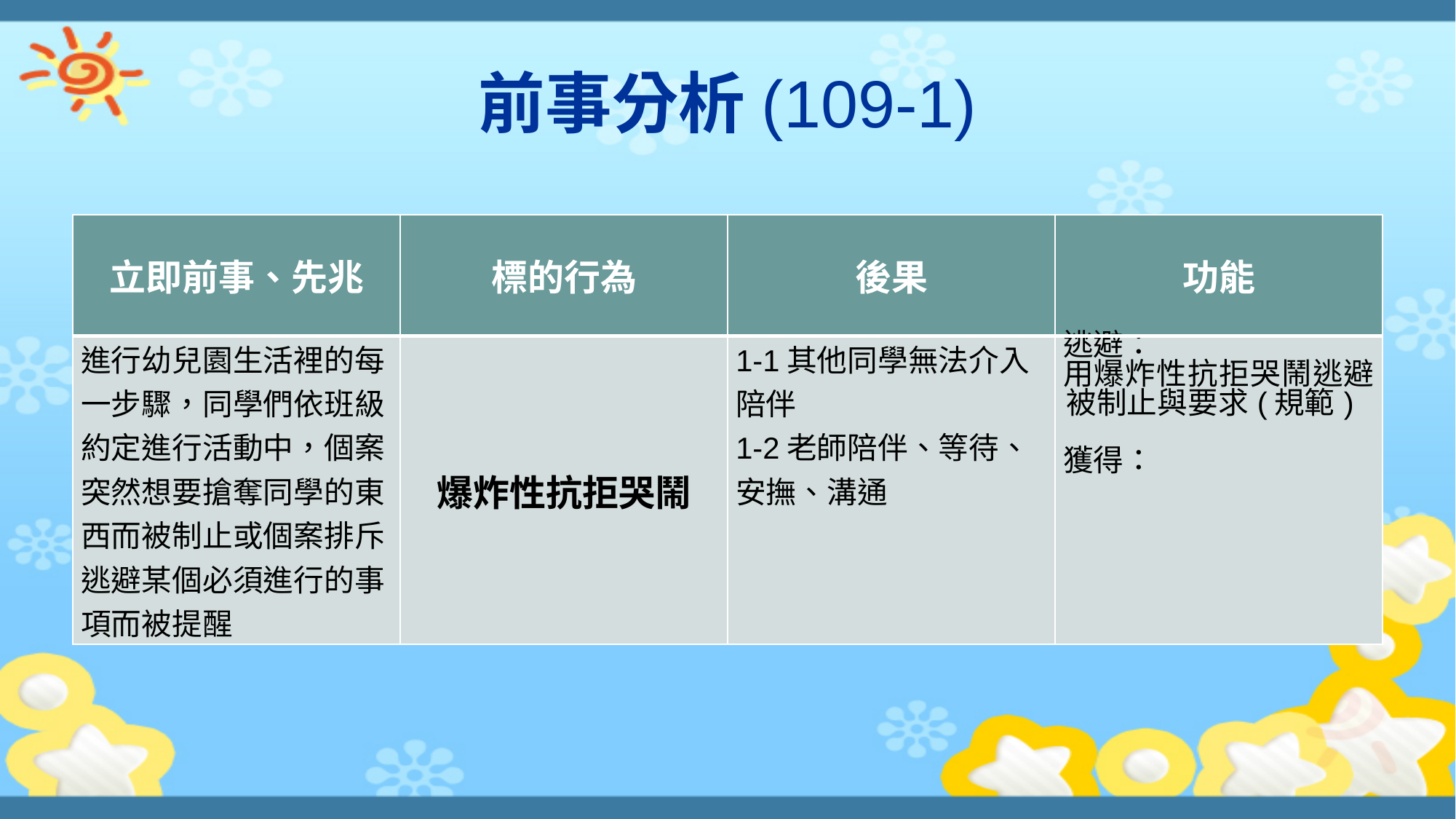

# 前事分析(109-1)
| 立即前事、先兆 | 標的行為 | 後果 | 功能 |
| --- | --- | --- | --- |
| 進行幼兒園生活裡的每一步驟，同學們依班級約定進行活動中，個案突然想要搶奪同學的東西而被制止或個案排斥逃避某個必須進行的事項而被提醒 | 爆炸性抗拒哭鬧 | 1-1其他同學無法介入陪伴 1-2老師陪伴、等待、安撫、溝通 | 逃避： 用爆炸性抗拒哭鬧逃避被制止與要求(規範)   獲得： |